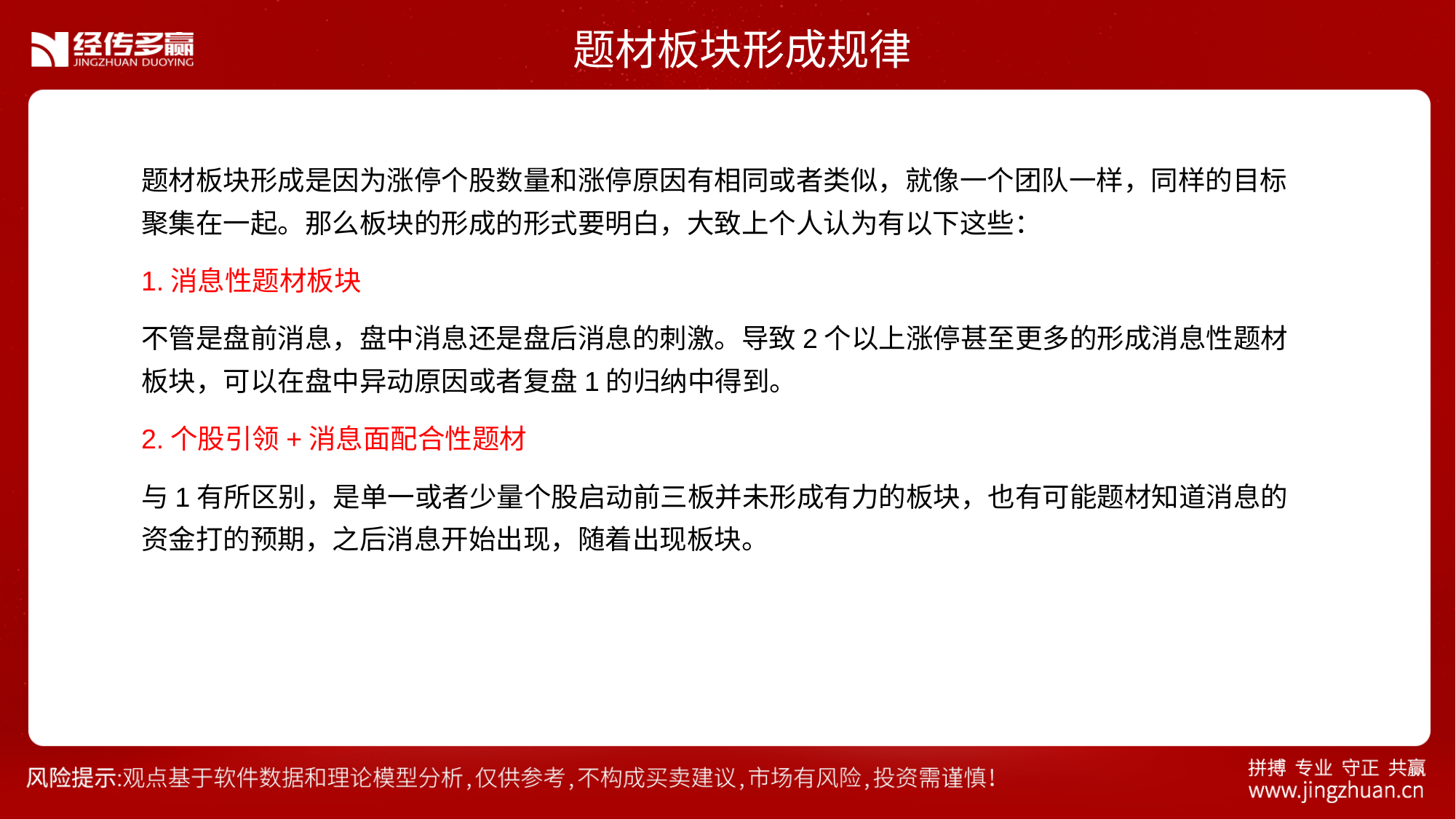

题材板块形成规律
题材板块形成是因为涨停个股数量和涨停原因有相同或者类似，就像一个团队一样，同样的目标聚集在一起。那么板块的形成的形式要明白，大致上个人认为有以下这些：
1.消息性题材板块
不管是盘前消息，盘中消息还是盘后消息的刺激。导致2个以上涨停甚至更多的形成消息性题材板块，可以在盘中异动原因或者复盘1的归纳中得到。
2.个股引领+消息面配合性题材
与1有所区别，是单一或者少量个股启动前三板并未形成有力的板块，也有可能题材知道消息的资金打的预期，之后消息开始出现，随着出现板块。